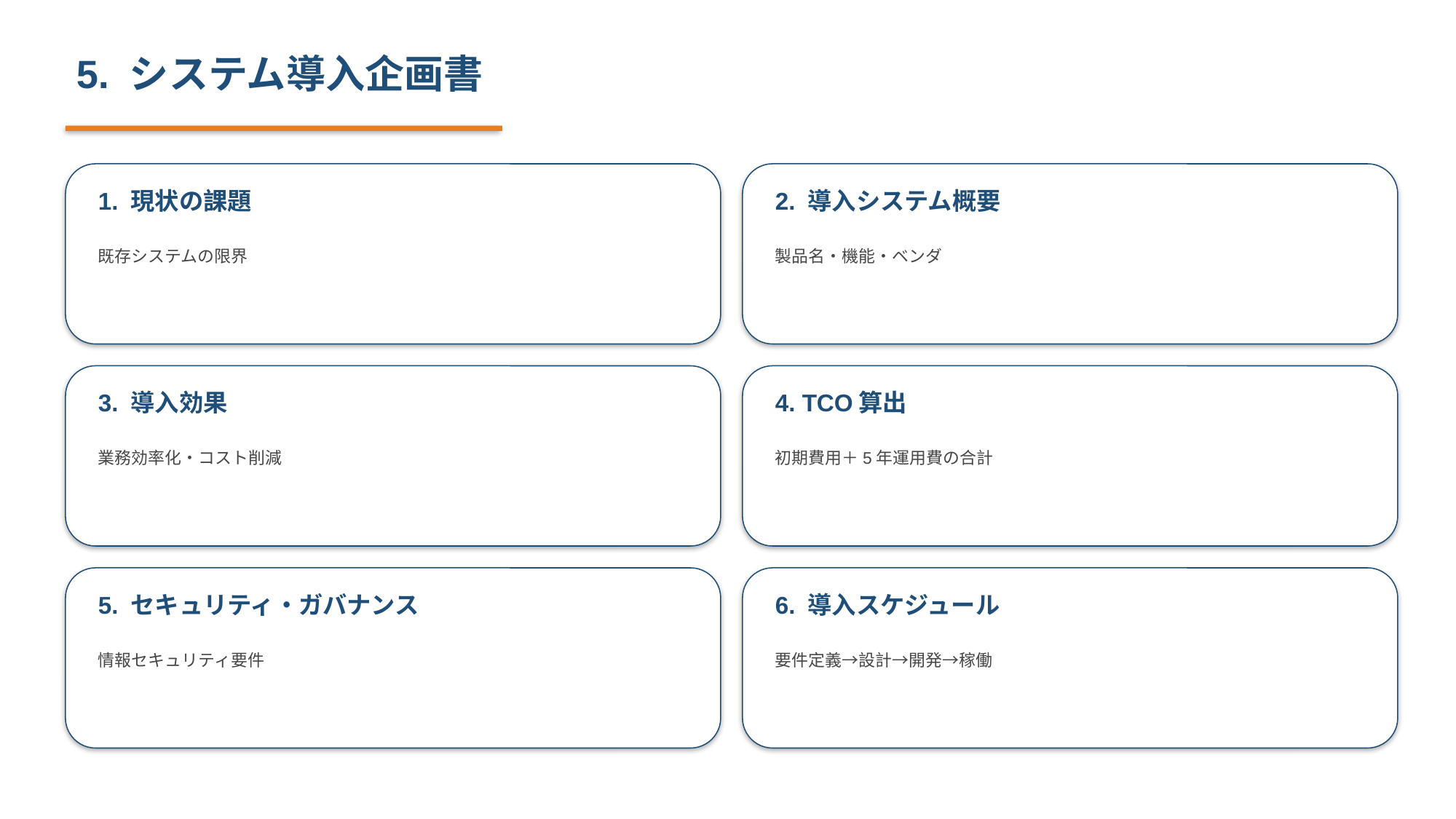

5. システム導入企画書

1. 現状の課題
2. 導入システム概要
既存システムの限界
製品名・機能・ベンダ

3. 導入効果
4. TCO算出
業務効率化・コスト削減
初期費用＋5年運用費の合計

5. セキュリティ・ガバナンス
6. 導入スケジュール
情報セキュリティ要件
要件定義→設計→開発→稼働